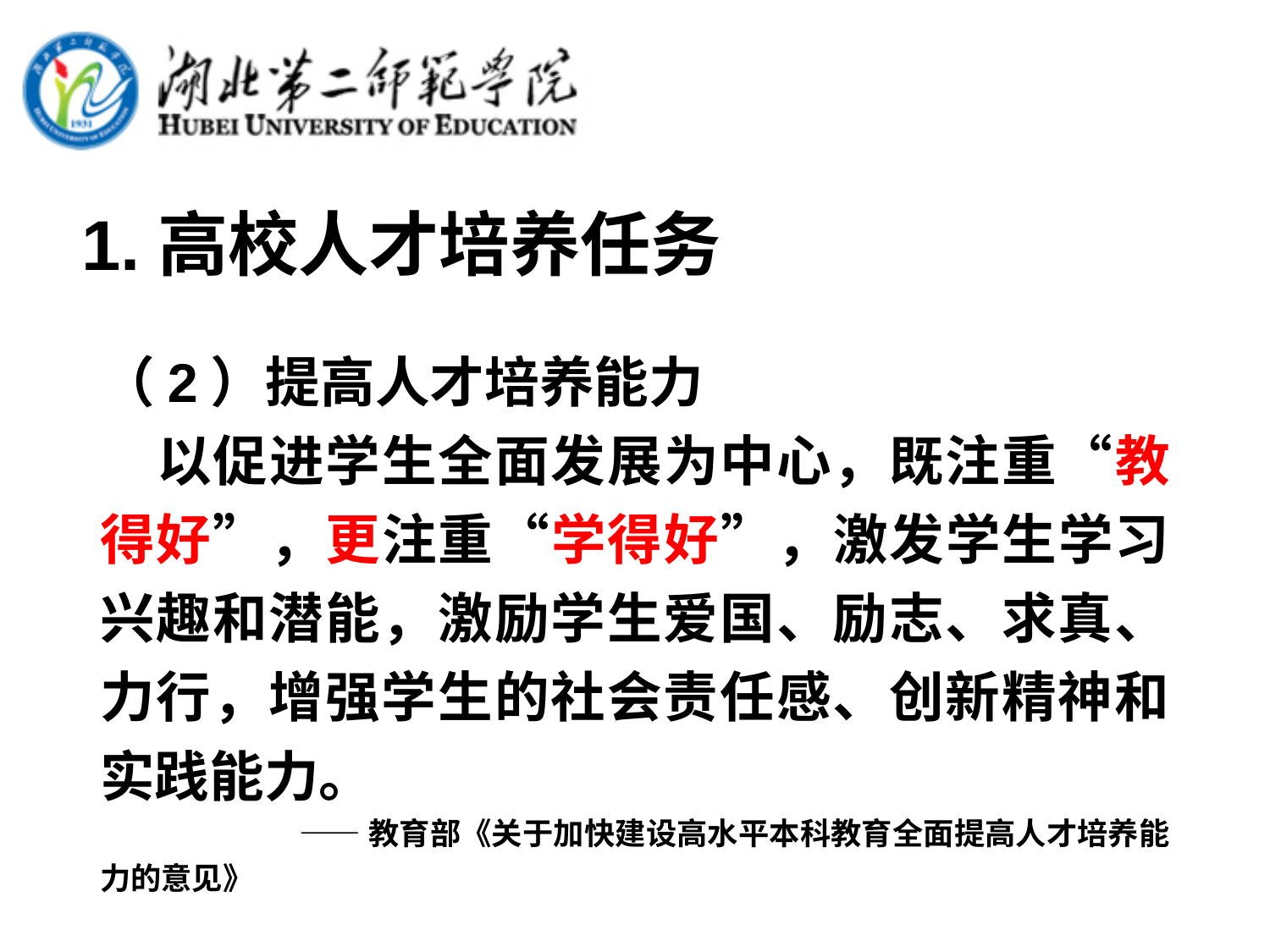

# 1.高校人才培养任务
（2）提高人才培养能力
   以促进学生全面发展为中心，既注重“教得好”，更注重“学得好”，激发学生学习兴趣和潜能，激励学生爱国、励志、求真、力行，增强学生的社会责任感、创新精神和实践能力。
                            ——教育部《关于加快建设高水平本科教育全面提高人才培养能力的意见》